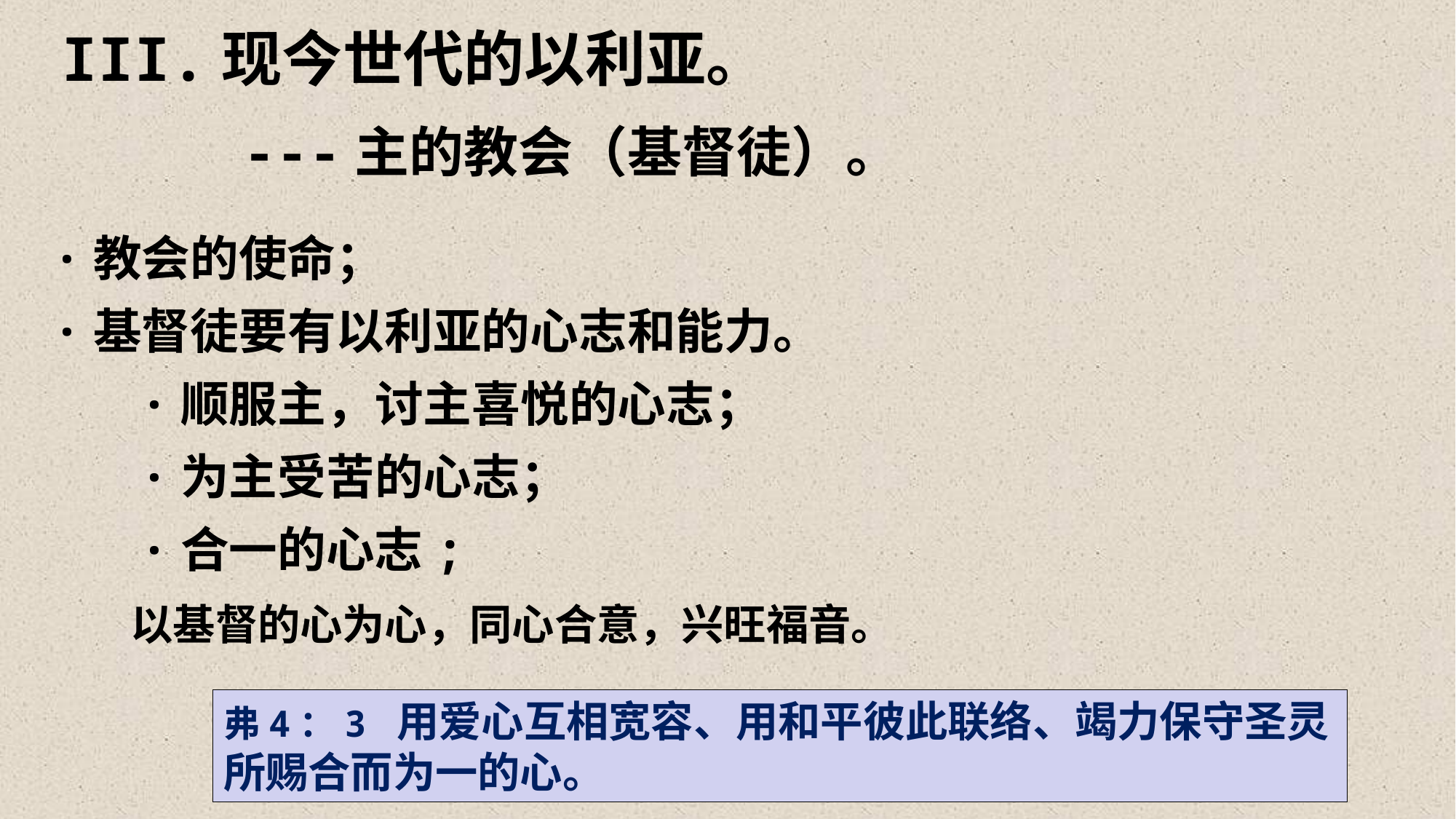

III.现今世代的以利亚。
     ---主的教会（基督徒）。
·教会的使命；
·基督徒要有以利亚的心志和能力。
   ·顺服主，讨主喜悦的心志；
   ·为主受苦的心志；
   ·合一的心志;
      以基督的心为心，同心合意，兴旺福音。
弗4：3 用爱心互相宽容、用和平彼此联络、竭力保守圣灵所赐合而为一的心。